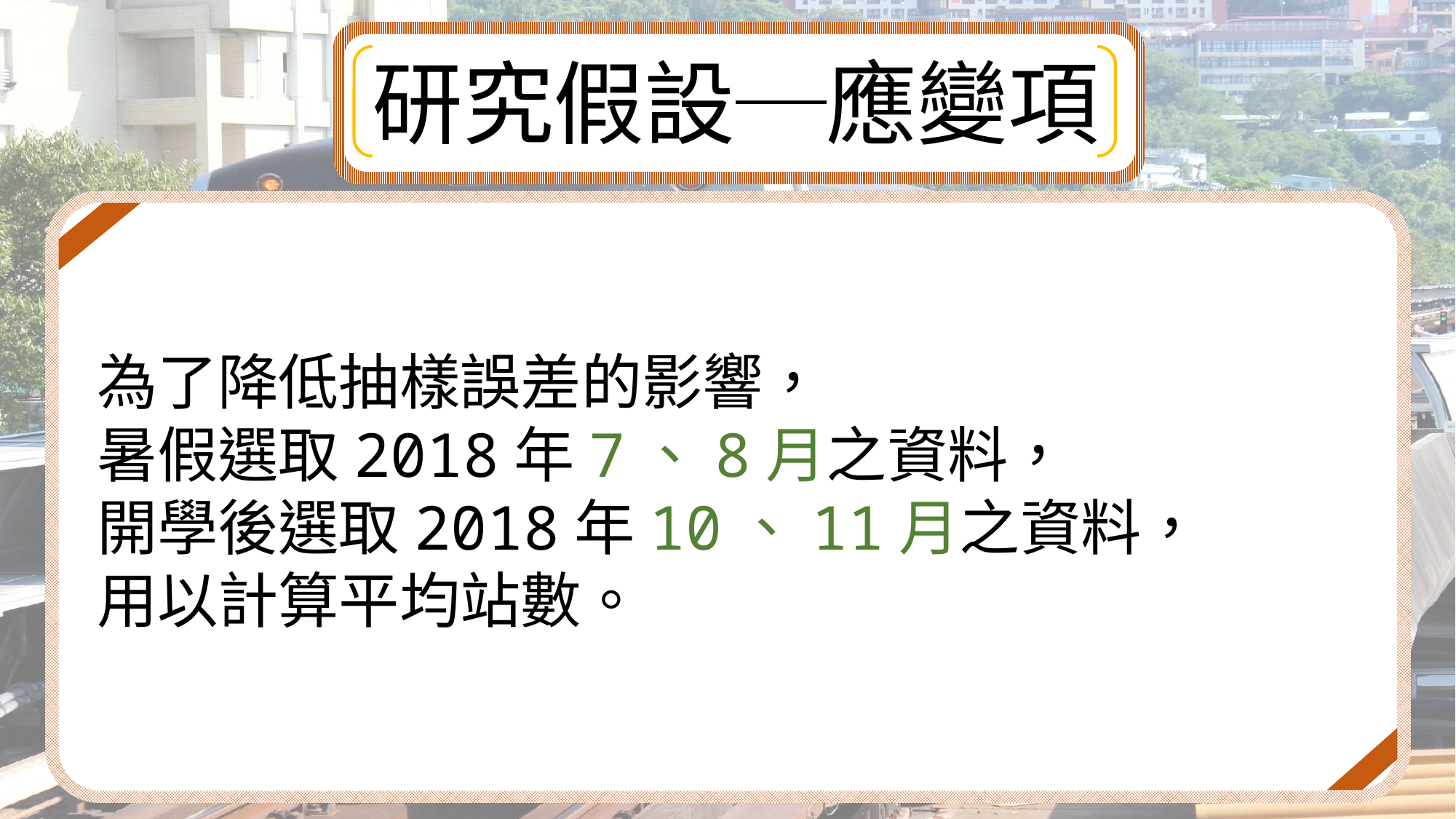

研究假設─應變項

為了降低抽樣誤差的影響，
暑假選取2018年7、8月之資料，
開學後選取2018年10、11月之資料，
用以計算平均站數。